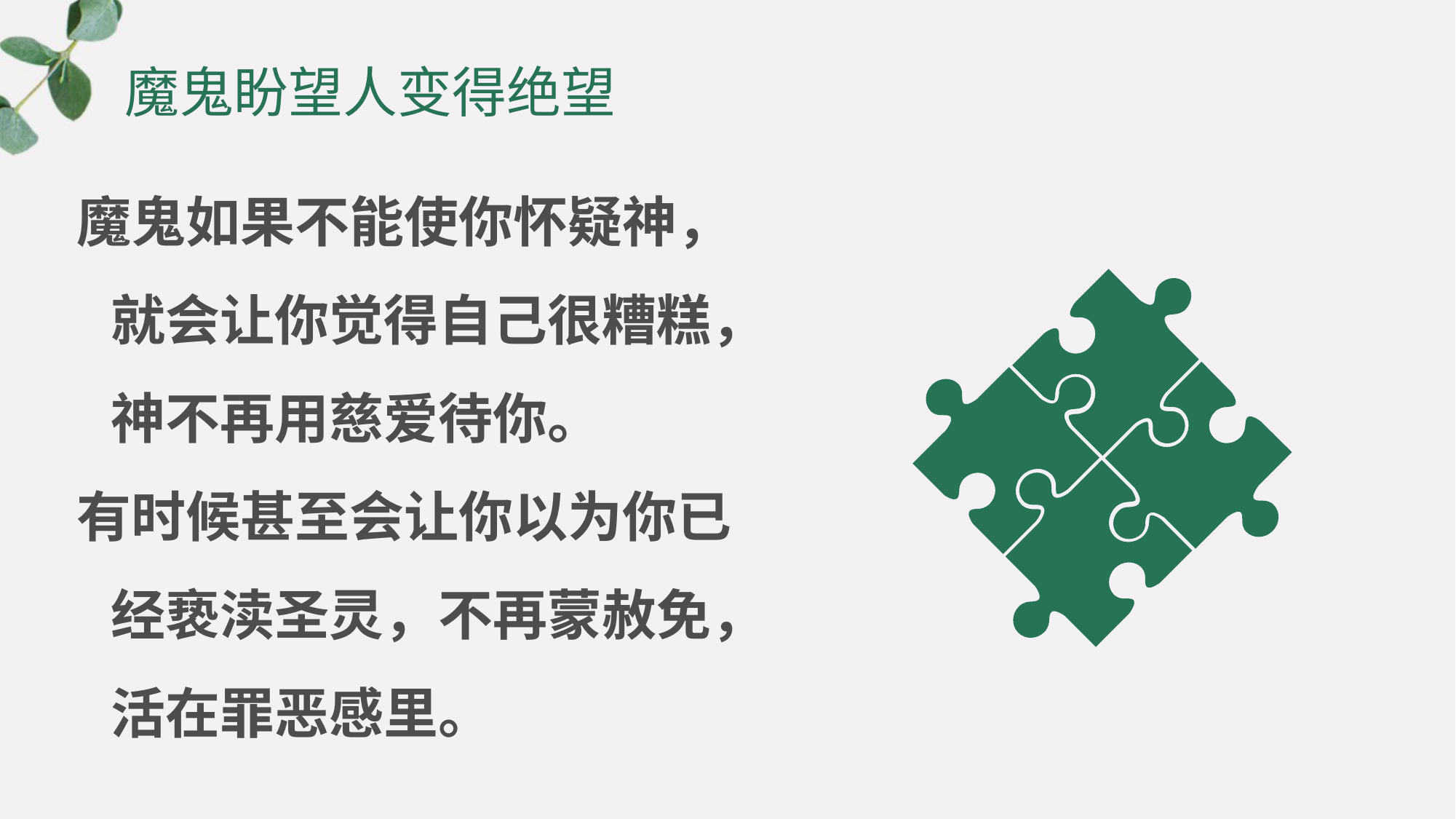

# 魔鬼盼望人变得绝望

魔鬼如果不能使你怀疑神，就会让你觉得自己很糟糕，神不再用慈爱待你。
有时候甚至会让你以为你已经亵渎圣灵，不再蒙赦免，活在罪恶感里。